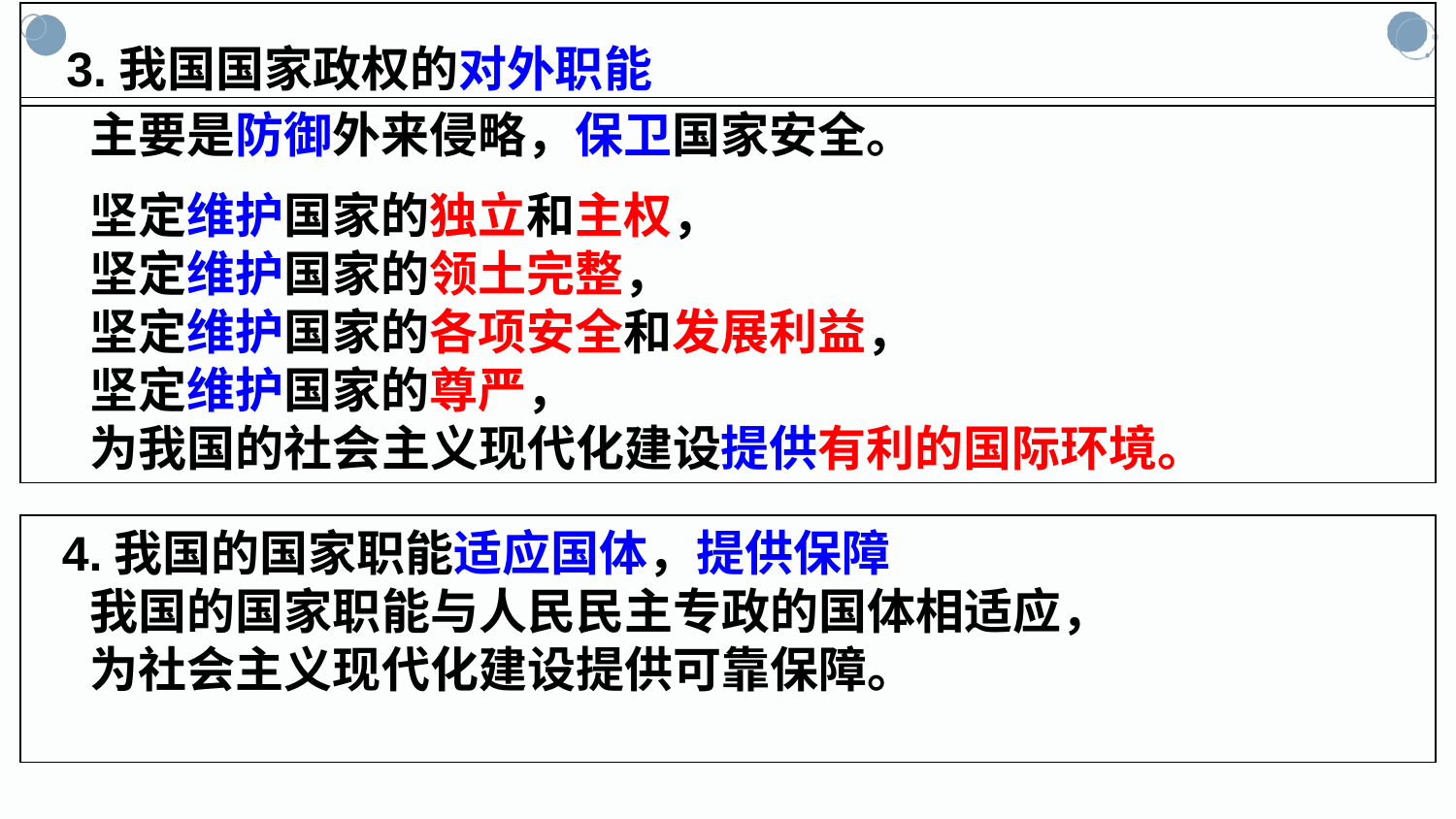

3.我国国家政权的对外职能
    主要是防御外来侵略，保卫国家安全。

    坚定维护国家的独立和主权，
    坚定维护国家的领土完整，
    坚定维护国家的各项安全和发展利益，
    坚定维护国家的尊严，
    为我国的社会主义现代化建设提供有利的国际环境。
  4.我国的国家职能适应国体，提供保障
    我国的国家职能与人民民主专政的国体相适应，
    为社会主义现代化建设提供可靠保障。